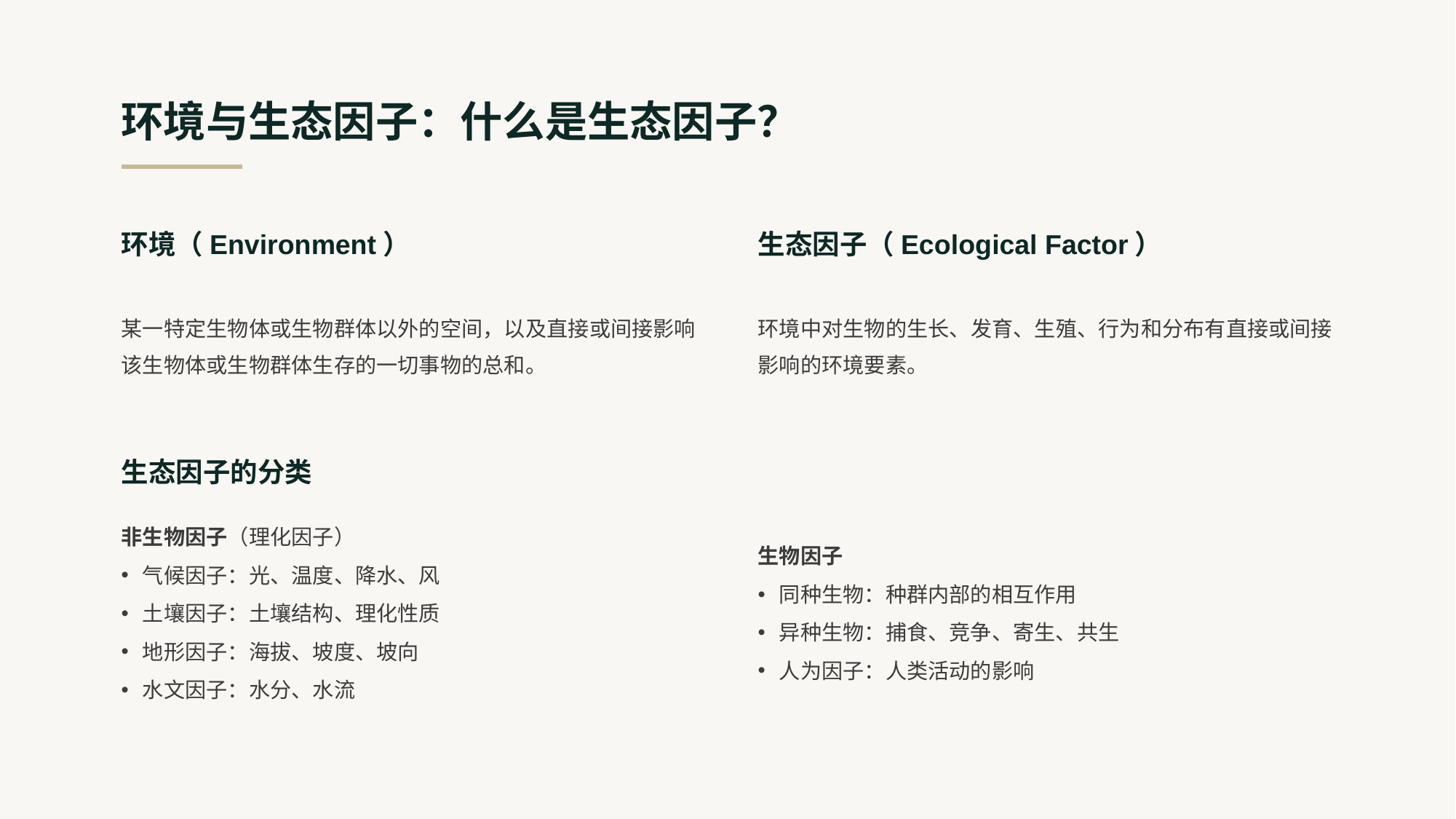

环境与生态因子：什么是生态因子？
环境（Environment）
生态因子（Ecological Factor）
某一特定生物体或生物群体以外的空间，以及直接或间接影响该生物体或生物群体生存的一切事物的总和。
环境中对生物的生长、发育、生殖、行为和分布有直接或间接影响的环境要素。
生态因子的分类
非生物因子（理化因子）
气候因子：光、温度、降水、风
土壤因子：土壤结构、理化性质
地形因子：海拔、坡度、坡向
水文因子：水分、水流
生物因子
同种生物：种群内部的相互作用
异种生物：捕食、竞争、寄生、共生
人为因子：人类活动的影响